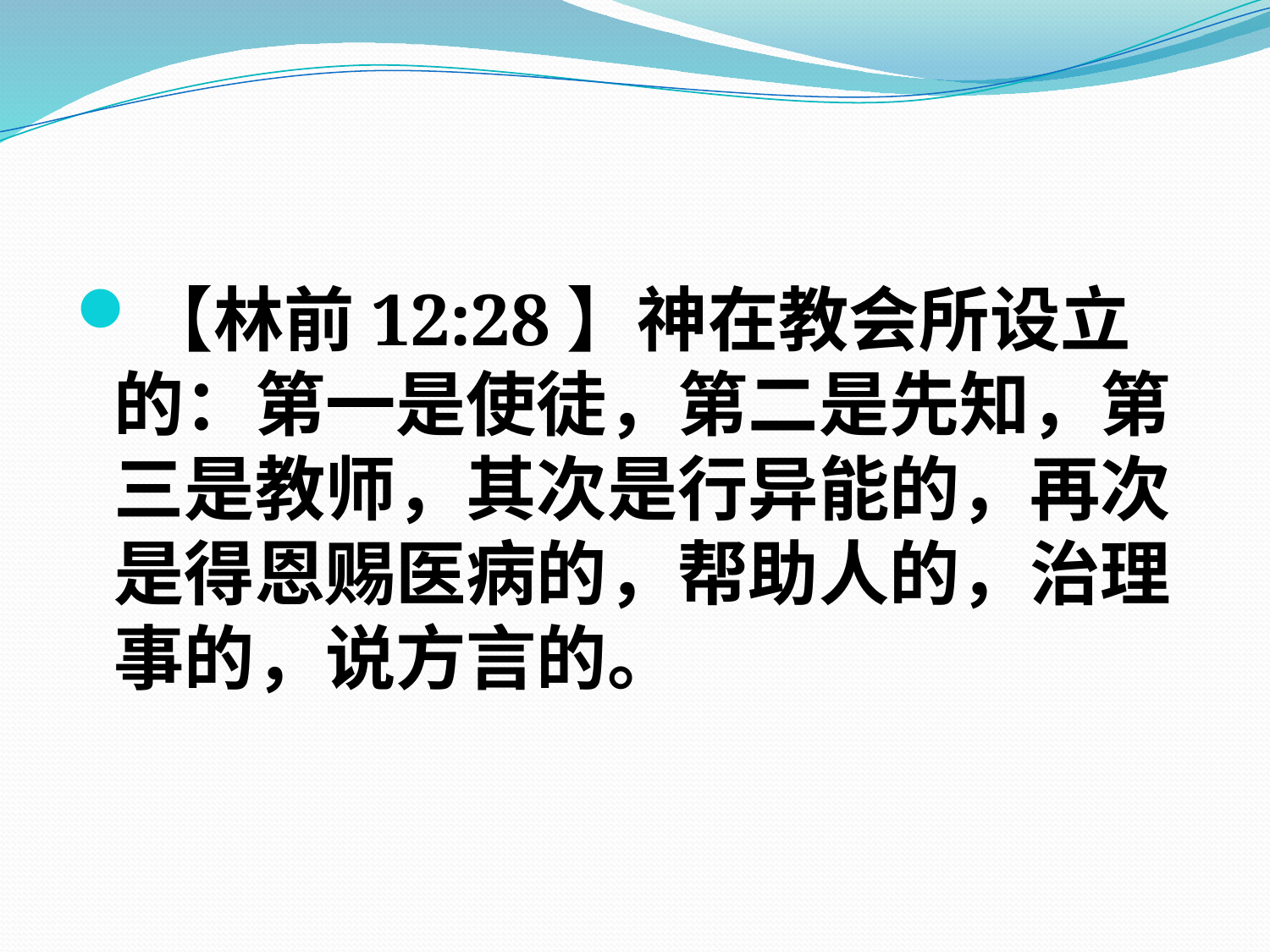

#
【林前12:28】神在教会所设立的：第一是使徒，第二是先知，第三是教师，其次是行异能的，再次是得恩赐医病的，帮助人的，治理事的，说方言的。